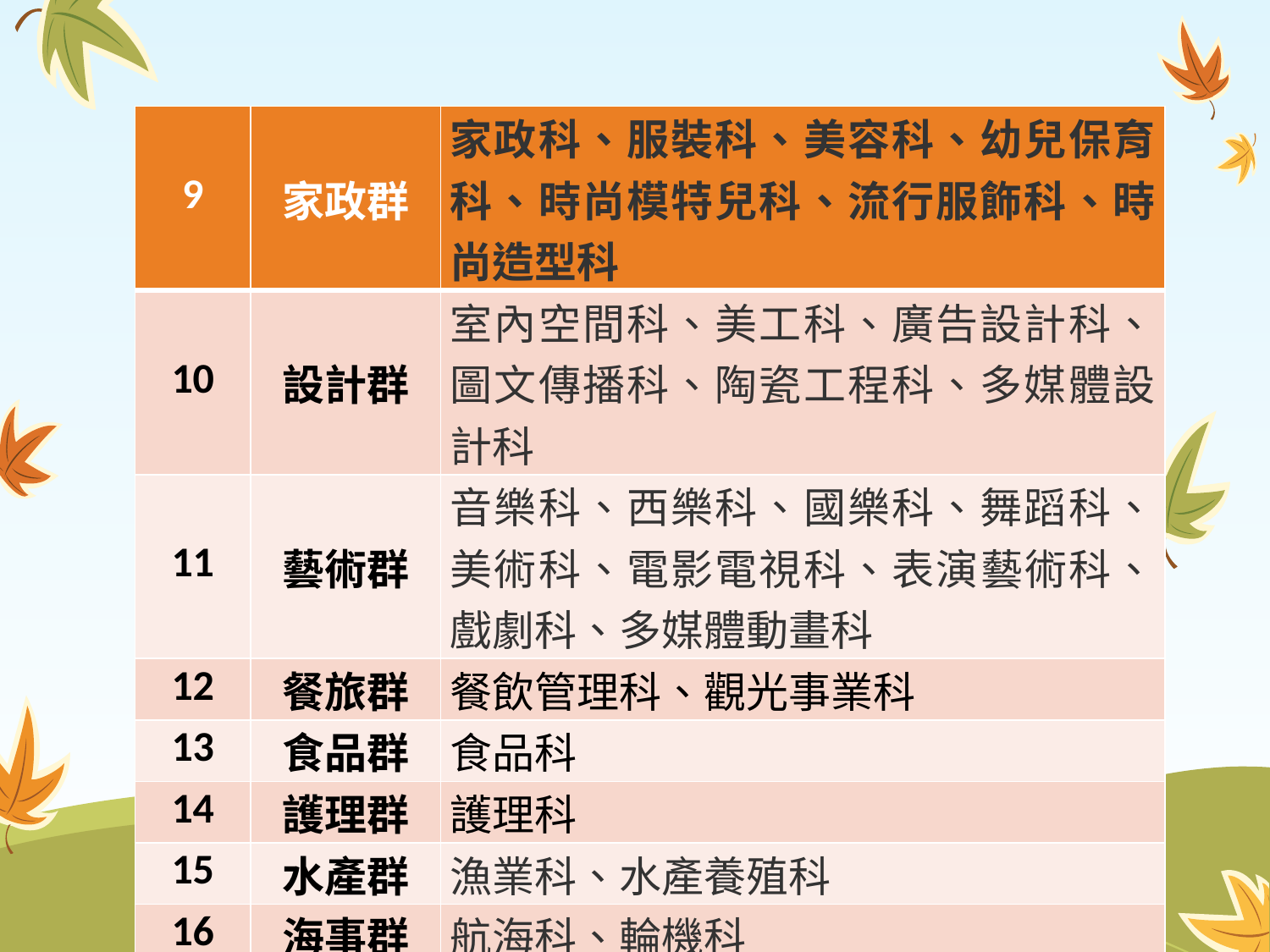

| 9 | 家政群 | 家政科、服裝科、美容科、幼兒保育科、時尚模特兒科、流行服飾科、時尚造型科 |
| --- | --- | --- |
| 10 | 設計群 | 室內空間科、美工科、廣告設計科、圖文傳播科、陶瓷工程科、多媒體設計科 |
| 11 | 藝術群 | 音樂科、西樂科、國樂科、舞蹈科、美術科、電影電視科、表演藝術科、戲劇科、多媒體動畫科 |
| 12 | 餐旅群 | 餐飲管理科、觀光事業科 |
| 13 | 食品群 | 食品科 |
| 14 | 護理群 | 護理科 |
| 15 | 水產群 | 漁業科、水產養殖科 |
| 16 | 海事群 | 航海科、輪機科 |